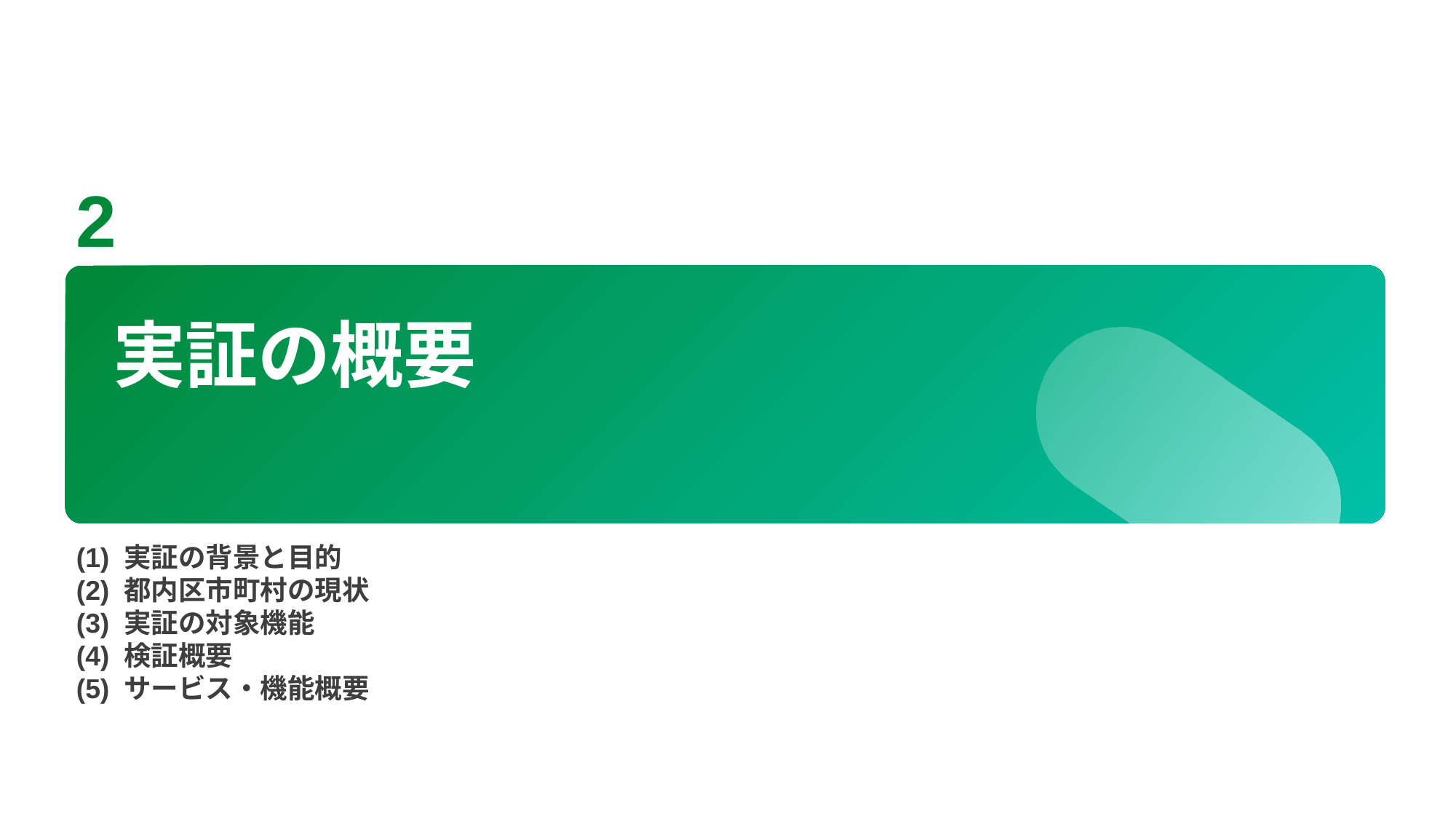

2
# 実証の概要
(1) 実証の背景と目的
(2) 都内区市町村の現状
(3) 実証の対象機能
(4) 検証概要
(5) サービス・機能概要